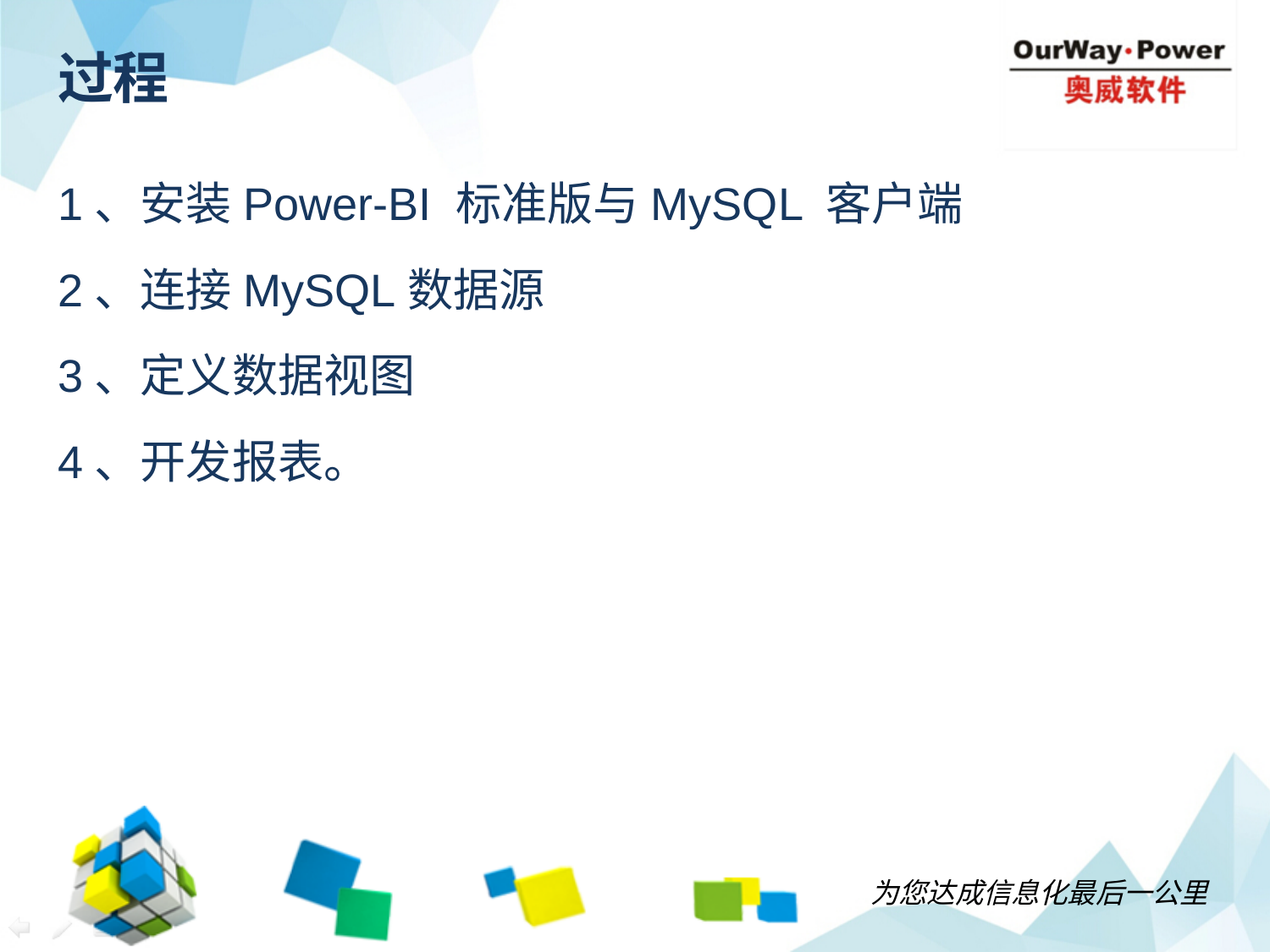

# 过程
1、安装Power-BI 标准版与MySQL 客户端
2、连接MySQL数据源
3、定义数据视图
4、开发报表。